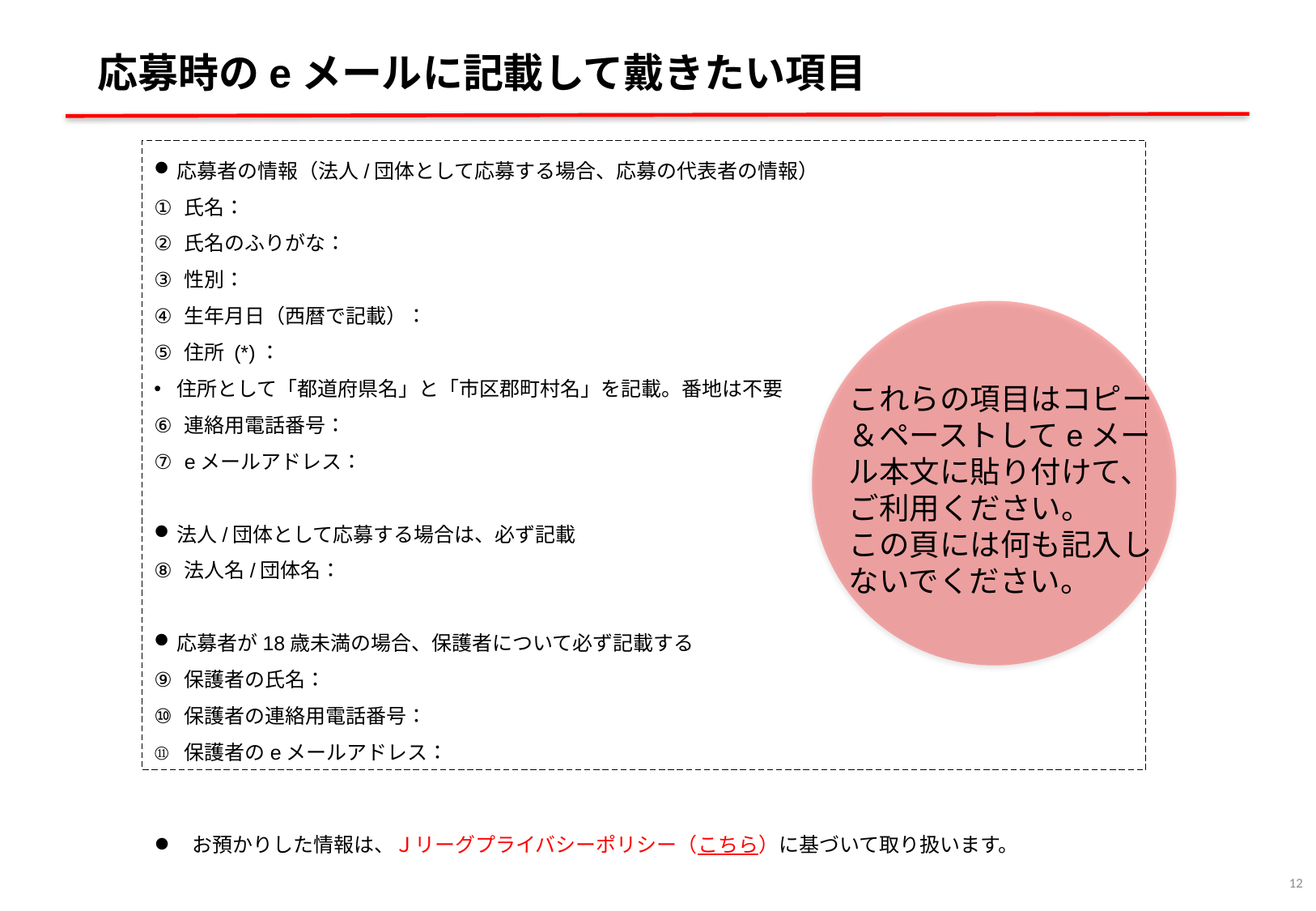

応募時のeメールに記載して戴きたい項目
応募者の情報（法人/団体として応募する場合、応募の代表者の情報）
氏名：
氏名のふりがな：
性別：
生年月日（西暦で記載）：
住所 (*)：
住所として「都道府県名」と「市区郡町村名」を記載。番地は不要
連絡用電話番号：
eメールアドレス：

法人/団体として応募する場合は、必ず記載
法人名/団体名：

応募者が18歳未満の場合、保護者について必ず記載する
保護者の氏名：
保護者の連絡用電話番号：
保護者のeメールアドレス：

これらの項目はコピー＆ペーストしてeメール本文に貼り付けて、ご利用ください。
この頁には何も記入しないでください。
お預かりした情報は、Ｊリーグプライバシーポリシー（こちら）に基づいて取り扱います。
12